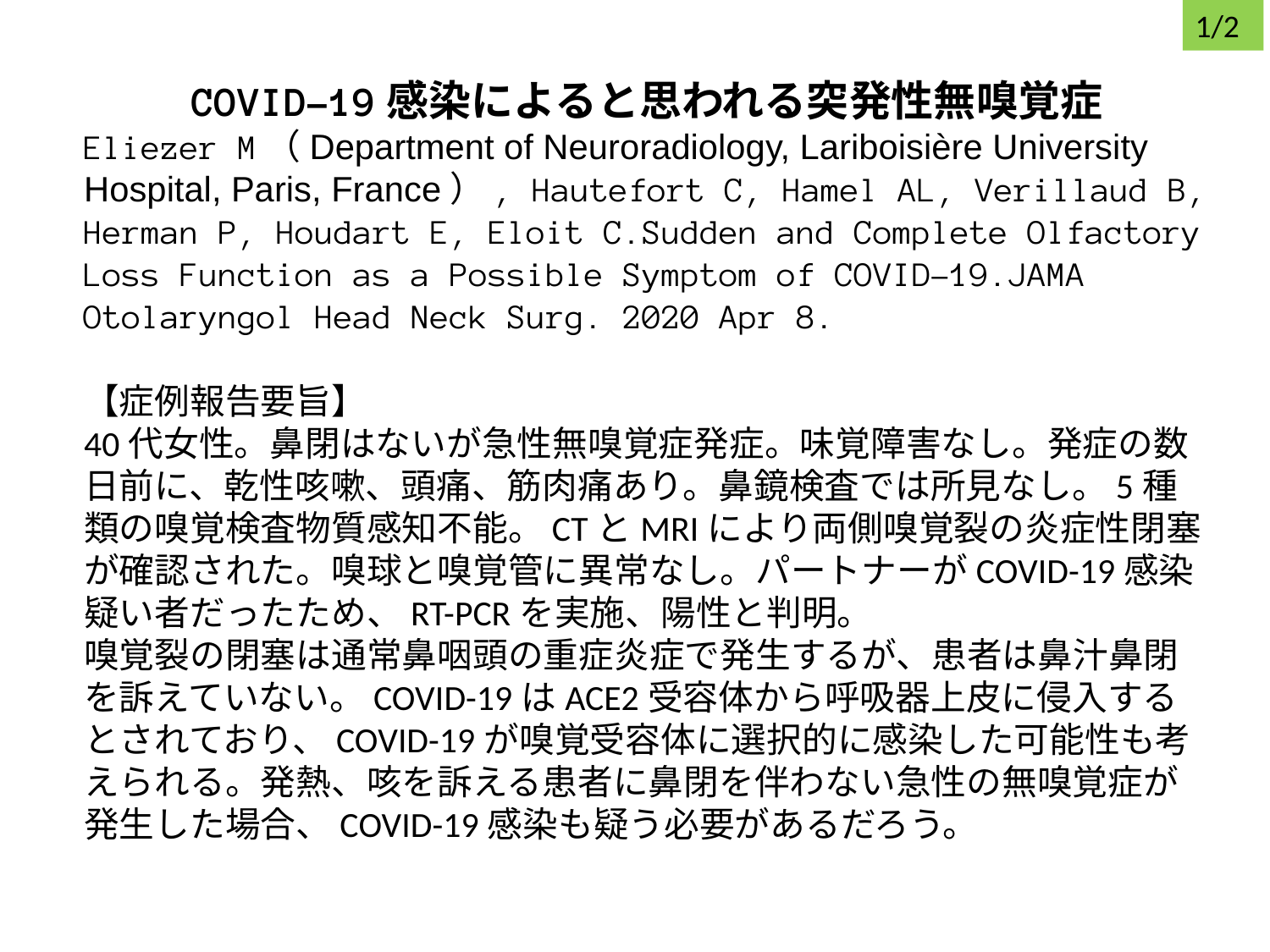

1/2
COVID-19感染によると思われる突発性無嗅覚症
Eliezer M（Department of Neuroradiology, Lariboisière University Hospital, Paris, France）, Hautefort C, Hamel AL, Verillaud B, Herman P, Houdart E, Eloit C.Sudden and Complete Olfactory Loss Function as a Possible Symptom of COVID-19.JAMA Otolaryngol Head Neck Surg. 2020 Apr 8.

【症例報告要旨】
40代女性。鼻閉はないが急性無嗅覚症発症。味覚障害なし。発症の数日前に、乾性咳嗽、頭痛、筋肉痛あり。鼻鏡検査では所見なし。5種類の嗅覚検査物質感知不能。CTとMRIにより両側嗅覚裂の炎症性閉塞が確認された。嗅球と嗅覚管に異常なし。パートナーがCOVID-19感染疑い者だったため、RT-PCRを実施、陽性と判明。
嗅覚裂の閉塞は通常鼻咽頭の重症炎症で発生するが、患者は鼻汁鼻閉を訴えていない。COVID-19はACE2受容体から呼吸器上皮に侵入するとされており、COVID-19が嗅覚受容体に選択的に感染した可能性も考えられる。発熱、咳を訴える患者に鼻閉を伴わない急性の無嗅覚症が発生した場合、COVID-19感染も疑う必要があるだろう。